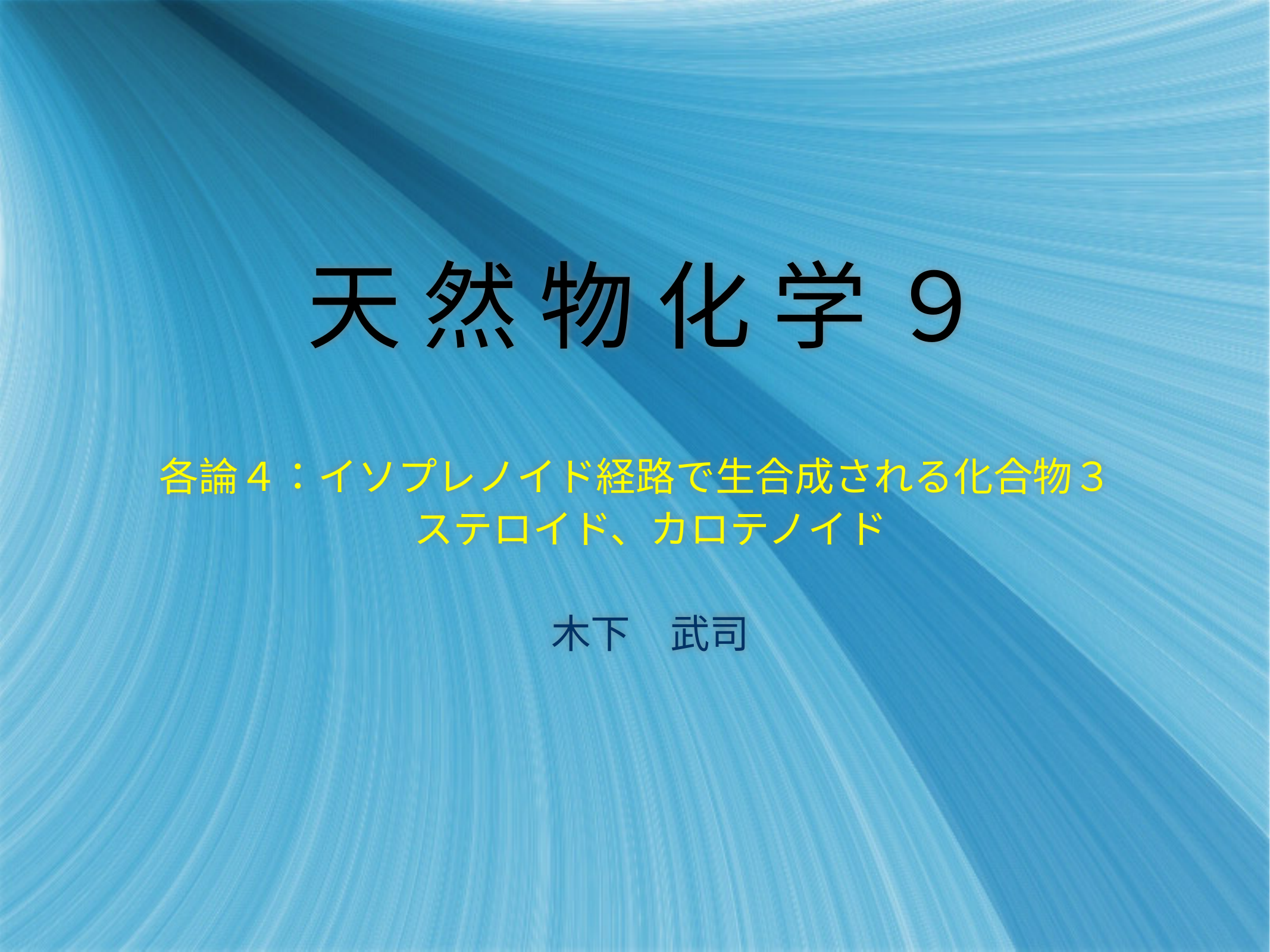

# 天 然 物 化 学 ９
各論４：イソプレノイド経路で生合成される化合物３
ステロイド、カロテノイド

木下　武司